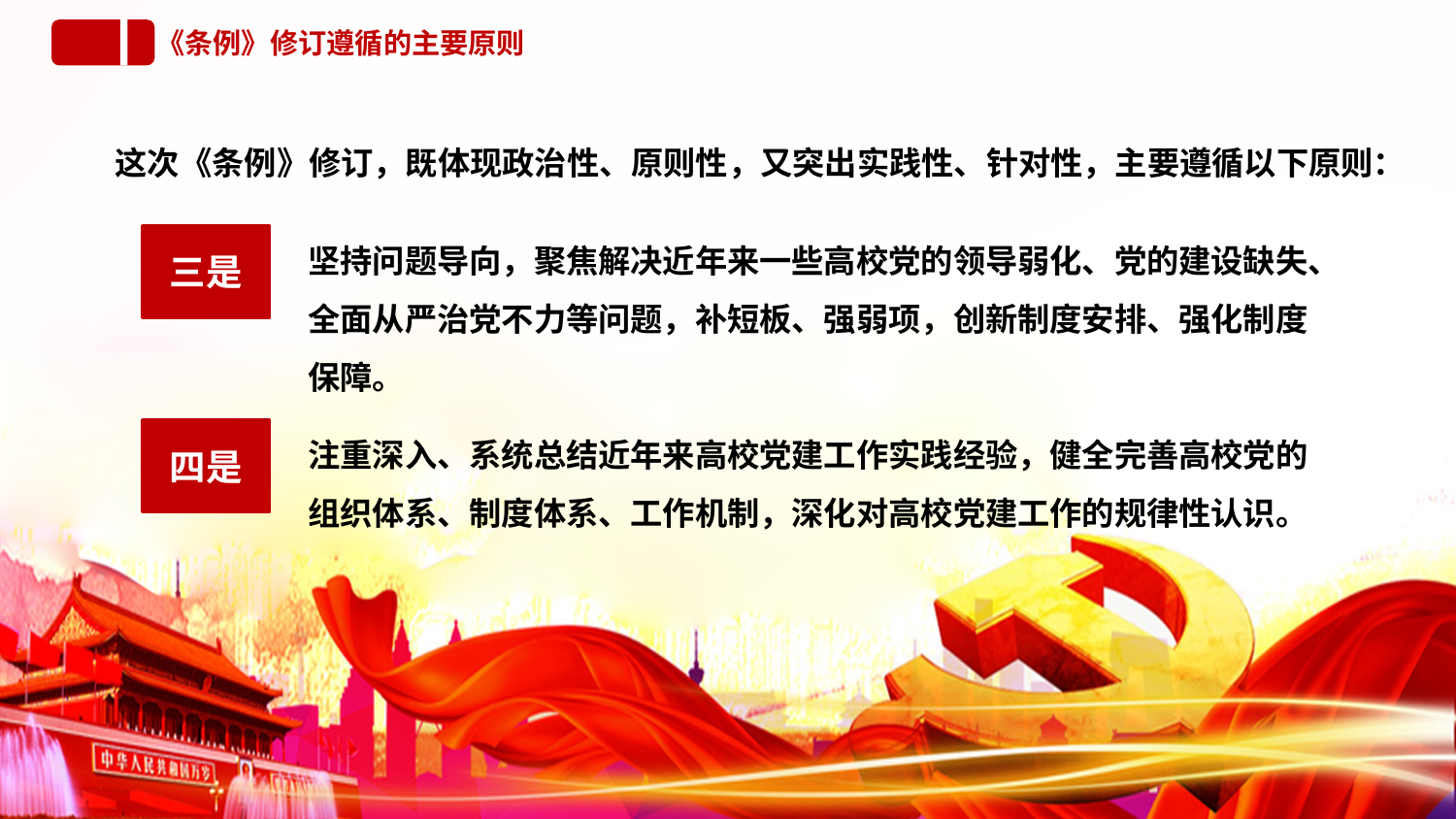

《条例》修订遵循的主要原则

这次《条例》修订，既体现政治性、原则性，又突出实践性、针对性，主要遵循以下原则：
坚持问题导向，聚焦解决近年来一些高校党的领导弱化、党的建设缺失、全面从严治党不力等问题，补短板、强弱项，创新制度安排、强化制度保障。
三是
注重深入、系统总结近年来高校党建工作实践经验，健全完善高校党的组织体系、制度体系、工作机制，深化对高校党建工作的规律性认识。
四是